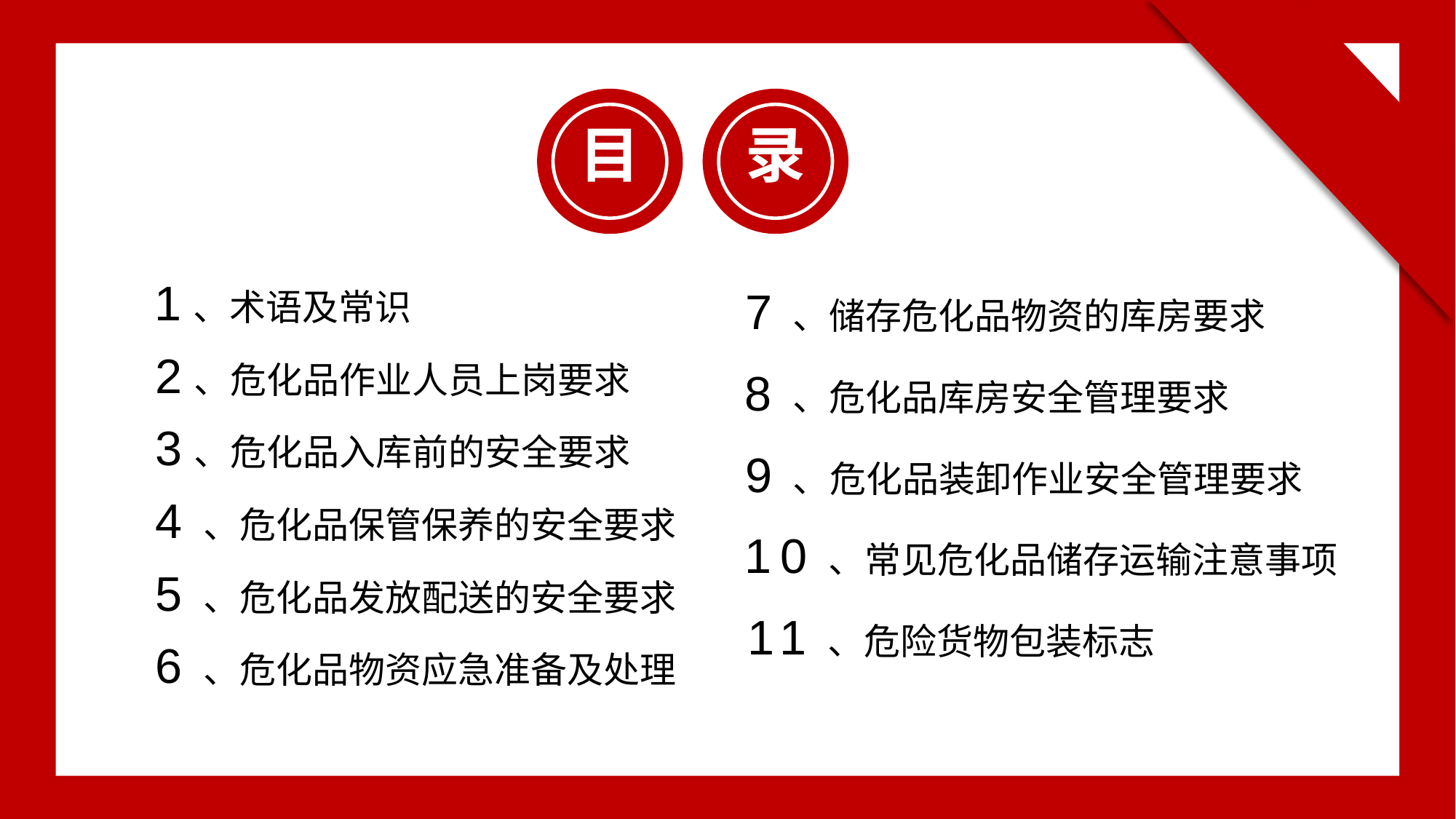

目

录
1、术语及常识
7、储存危化品物资的库房要求
2、危化品作业人员上岗要求
8、危化品库房安全管理要求
3、危化品入库前的安全要求
9、危化品装卸作业安全管理要求
4、危化品保管保养的安全要求
10、常见危化品储存运输注意事项
5、危化品发放配送的安全要求
11、危险货物包装标志
6、危化品物资应急准备及处理